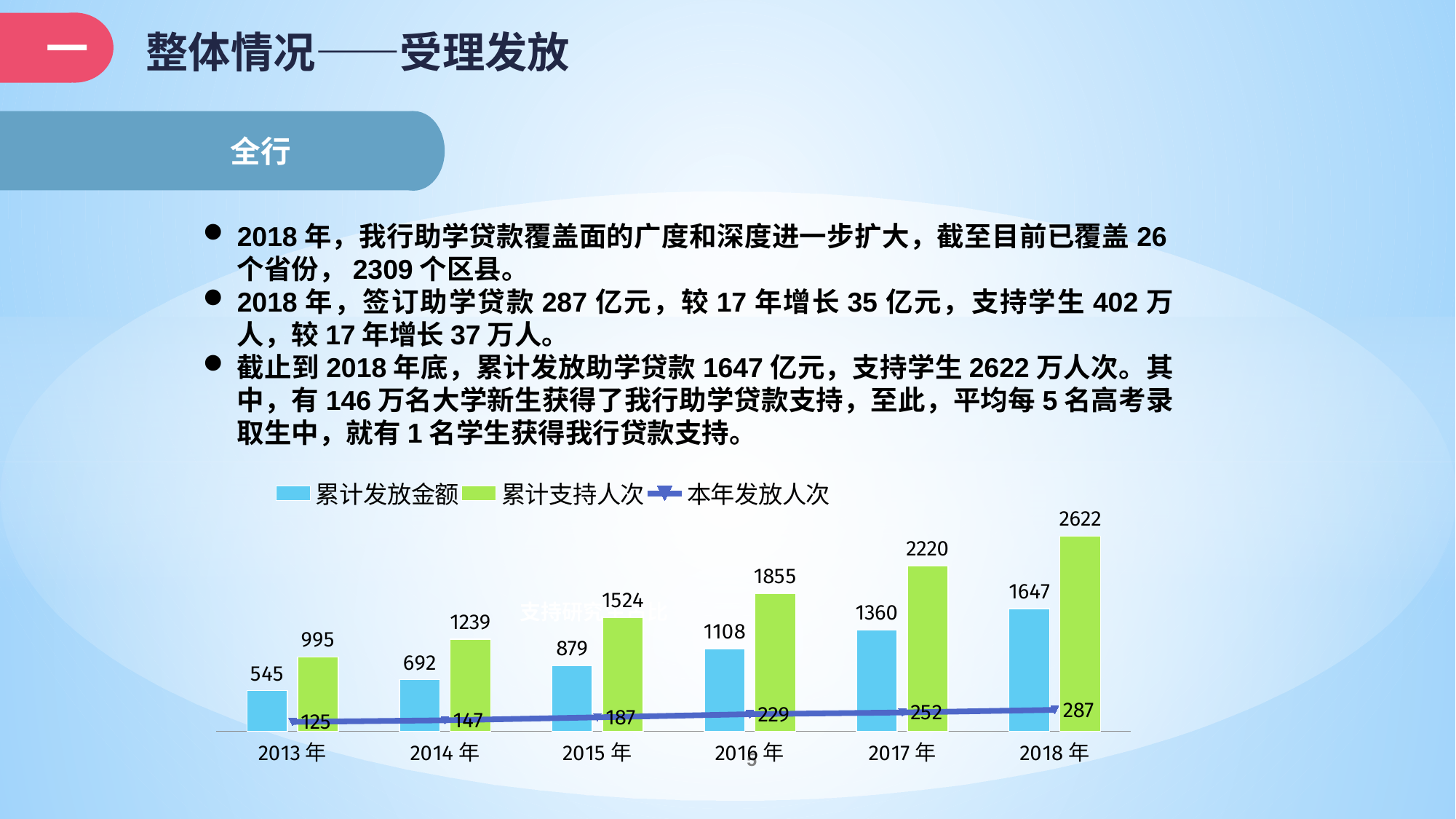

一
整体情况——受理发放

全行
2018年，我行助学贷款覆盖面的广度和深度进一步扩大，截至目前已覆盖26个省份，2309个区县。
2018年，签订助学贷款287亿元，较17年增长35亿元，支持学生402万人，较17年增长37万人。
截止到2018年底，累计发放助学贷款1647亿元，支持学生2622万人次。其中，有146万名大学新生获得了我行助学贷款支持，至此，平均每5名高考录取生中，就有1名学生获得我行贷款支持。

### Chart

| Category | 累计发放金额 | 累计支持人次 | 本年发放人次 |
|---|---|---|---|
| 2013年 | 545.0 | 995.0 | 125.0 |
| 2014年 | 692.0 | 1239.0 | 147.0 |
| 2015年 | 879.0 | 1524.0 | 187.0 |
| 2016年 | 1108.0 | 1855.0 | 229.0 |
| 2017年 | 1360.0 | 2220.0 | 252.0 |
| 2018年 | 1647.0 | 2622.0 | 287.0 |
支持研究生占比
5